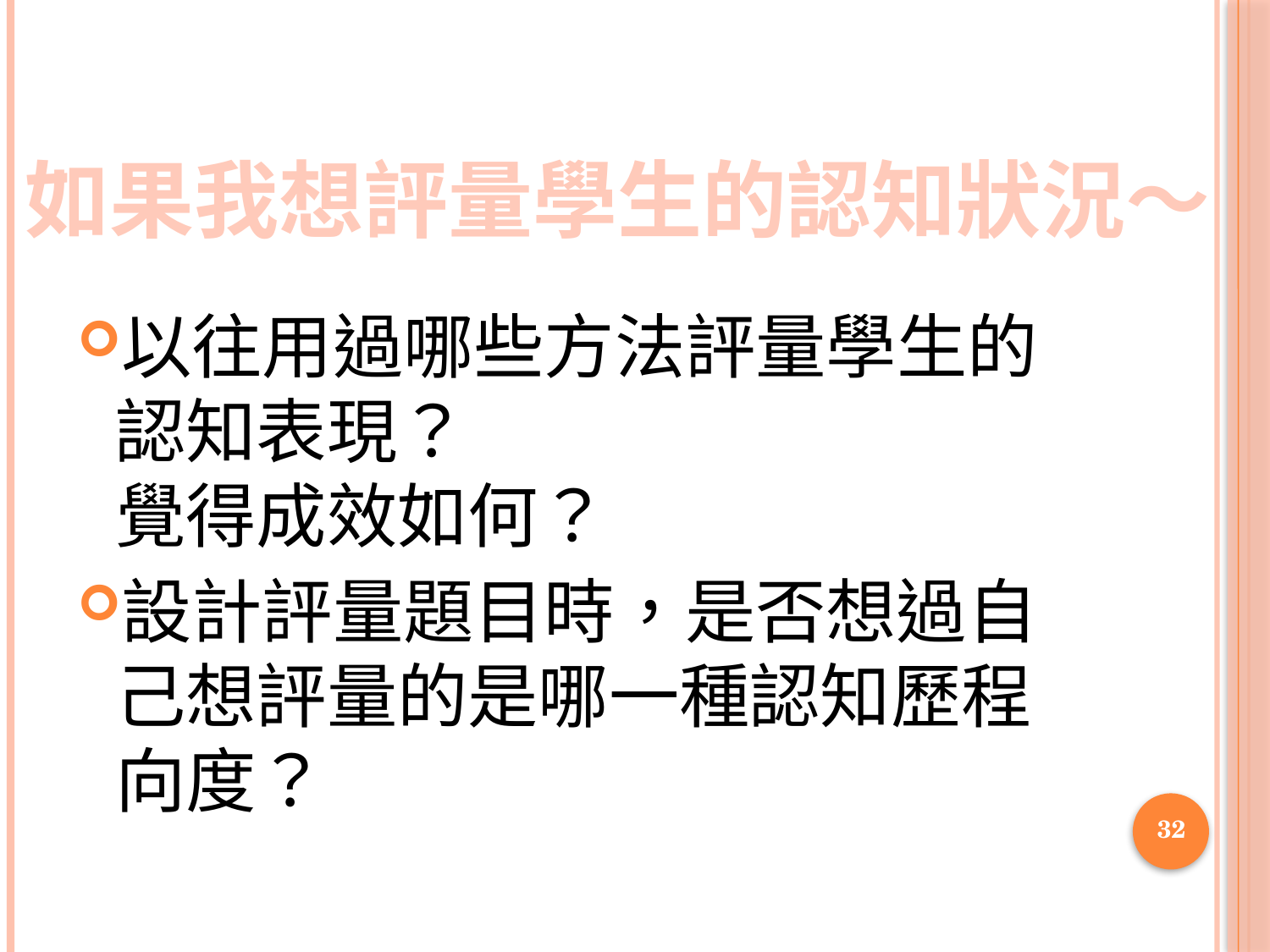

# 如果我想評量學生的認知狀況～
以往用過哪些方法評量學生的認知表現？
覺得成效如何？
設計評量題目時，是否想過自己想評量的是哪一種認知歷程向度？
32